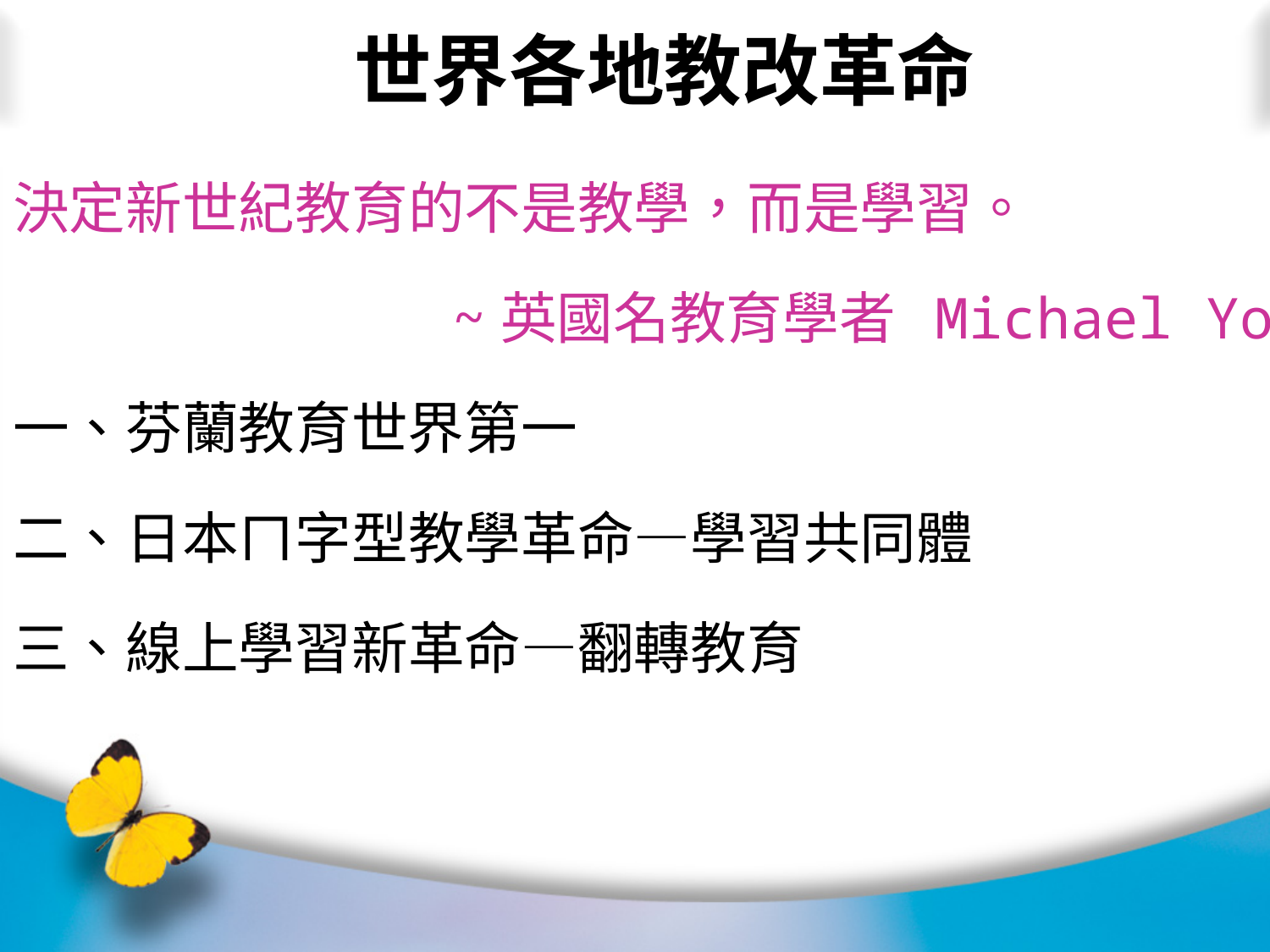

# 世界各地教改革命
決定新世紀教育的不是教學，而是學習。
             ~英國名教育學者  Michael Young
一、芬蘭教育世界第一
二、日本ㄇ字型教學革命—學習共同體
三、線上學習新革命—翻轉教育